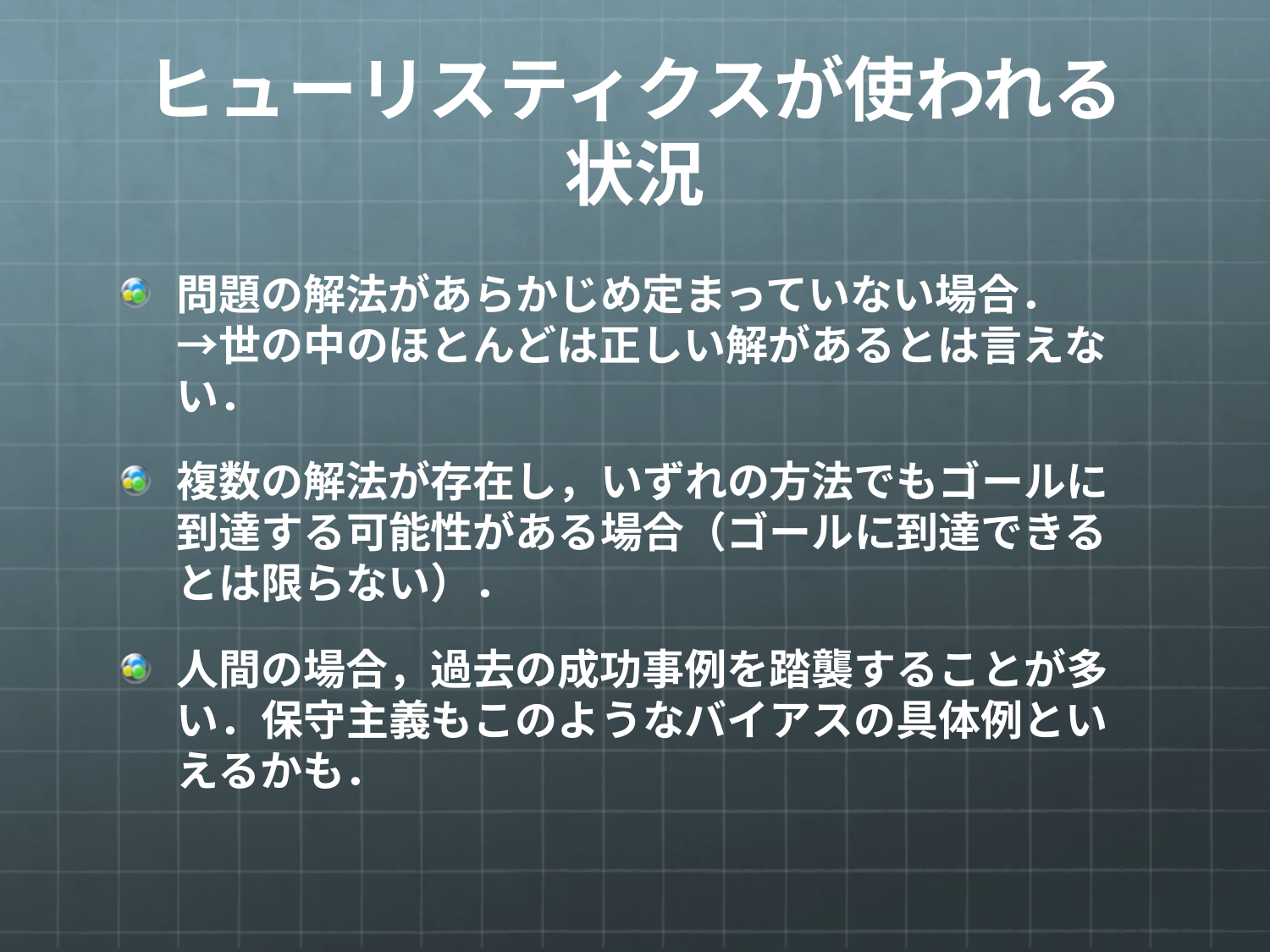

# ヒューリスティクスが使われる状況
問題の解法があらかじめ定まっていない場合．
→世の中のほとんどは正しい解があるとは言えない．
複数の解法が存在し，いずれの方法でもゴールに到達する可能性がある場合（ゴールに到達できるとは限らない）．
人間の場合，過去の成功事例を踏襲することが多い．保守主義もこのようなバイアスの具体例といえるかも．